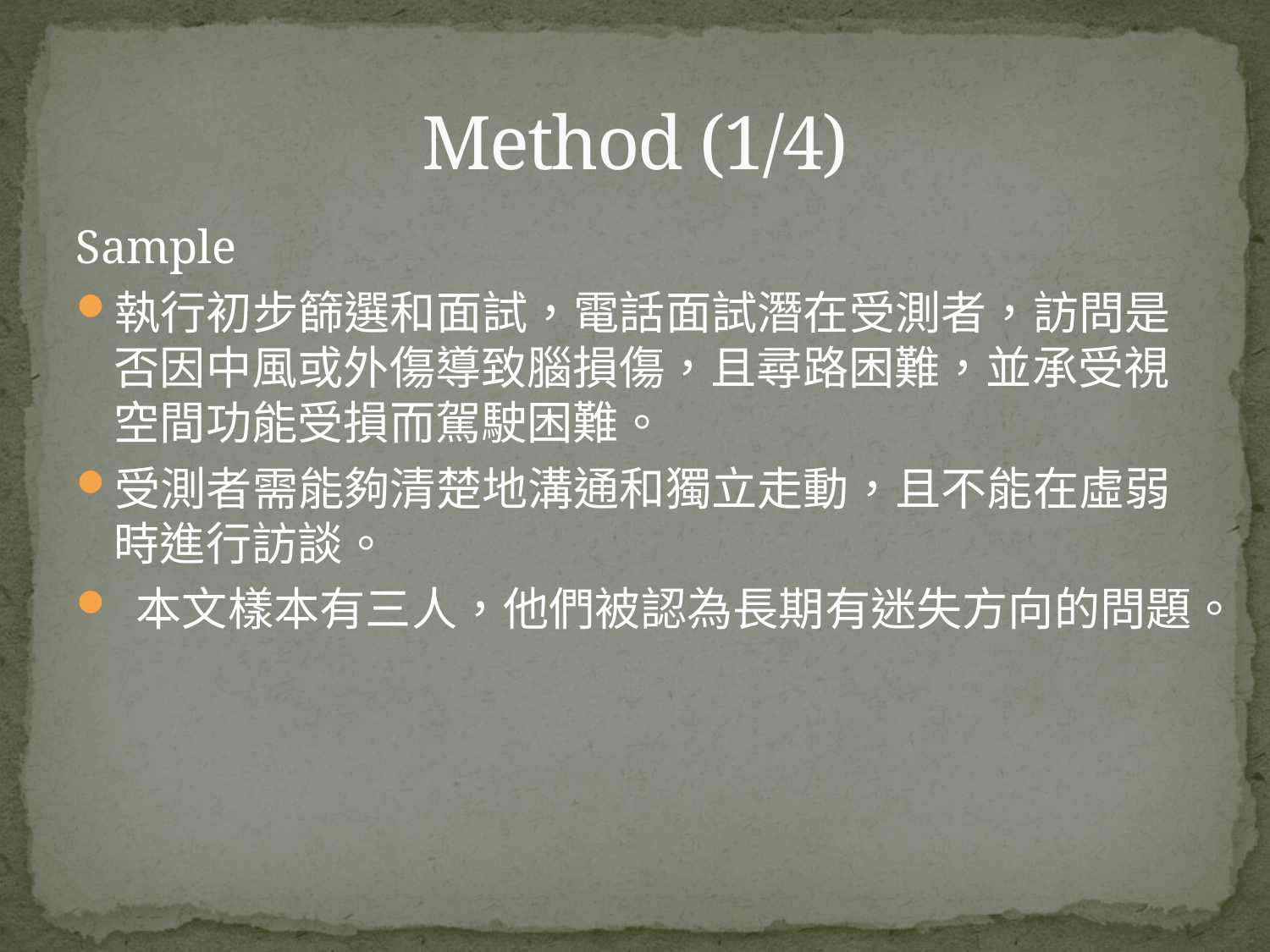

# Method (1/4)
Sample
執行初步篩選和面試，電話面試潛在受測者，訪問是否因中風或外傷導致腦損傷，且尋路困難，並承受視空間功能受損而駕駛困難。
受測者需能夠清楚地溝通和獨立走動，且不能在虛弱時進行訪談。
 本文樣本有三人，他們被認為長期有迷失方向的問題。